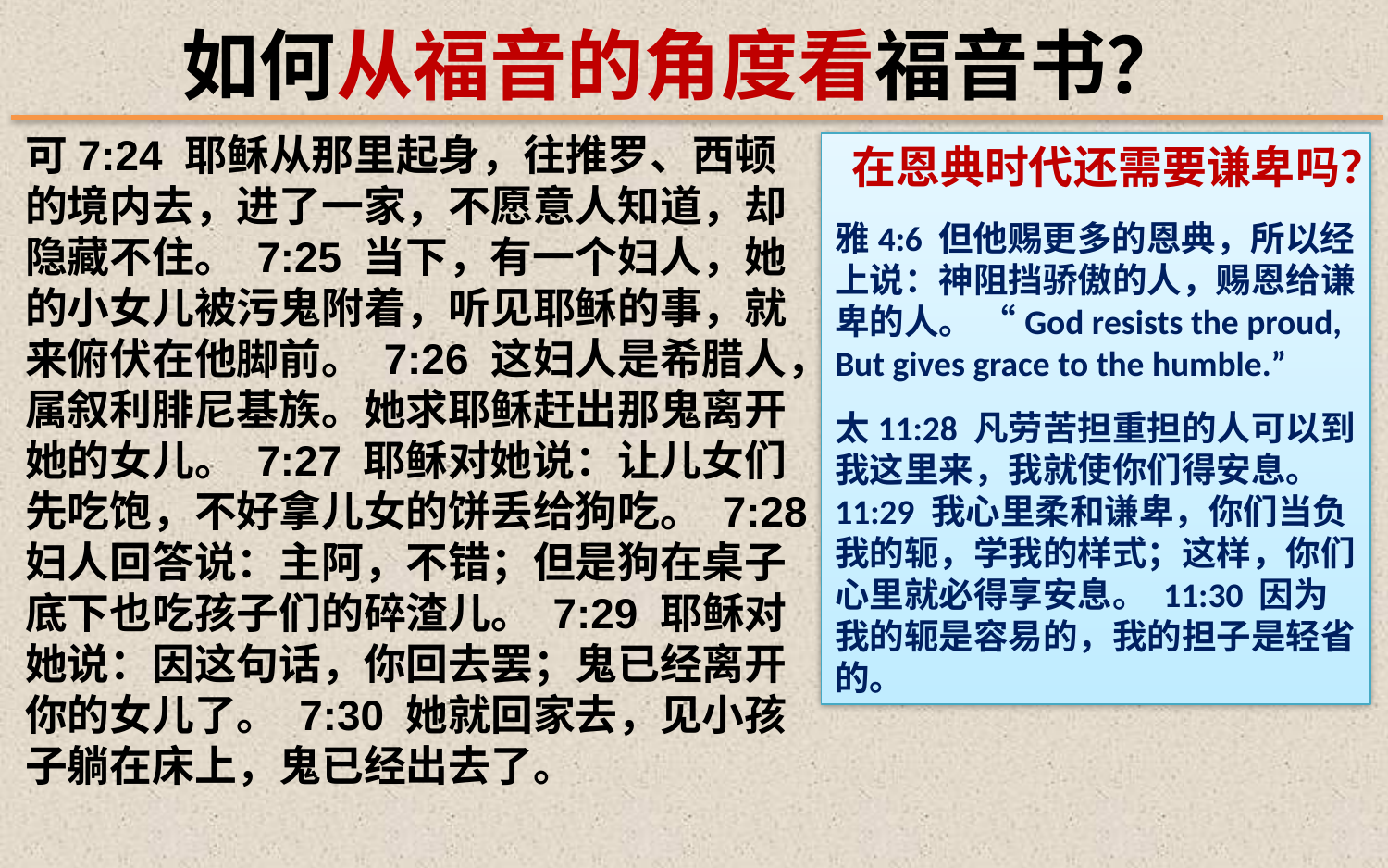

如何从福音的角度看福音书？
可7:24 耶稣从那里起身，往推罗、西顿的境内去，进了一家，不愿意人知道，却隐藏不住。 7:25 当下，有一个妇人，她的小女儿被污鬼附着，听见耶稣的事，就来俯伏在他脚前。 7:26 这妇人是希腊人，属叙利腓尼基族。她求耶稣赶出那鬼离开她的女儿。 7:27 耶稣对她说：让儿女们先吃饱，不好拿儿女的饼丢给狗吃。 7:28 妇人回答说：主阿，不错；但是狗在桌子底下也吃孩子们的碎渣儿。 7:29 耶稣对她说：因这句话，你回去罢；鬼已经离开你的女儿了。 7:30 她就回家去，见小孩子躺在床上，鬼已经出去了。
在恩典时代还需要谦卑吗？
雅4:6 但他赐更多的恩典，所以经上说：神阻挡骄傲的人，赐恩给谦卑的人。 “God resists the proud, But gives grace to the humble.”
太11:28 凡劳苦担重担的人可以到我这里来，我就使你们得安息。 11:29 我心里柔和谦卑，你们当负我的轭，学我的样式；这样，你们心里就必得享安息。 11:30 因为我的轭是容易的，我的担子是轻省的。